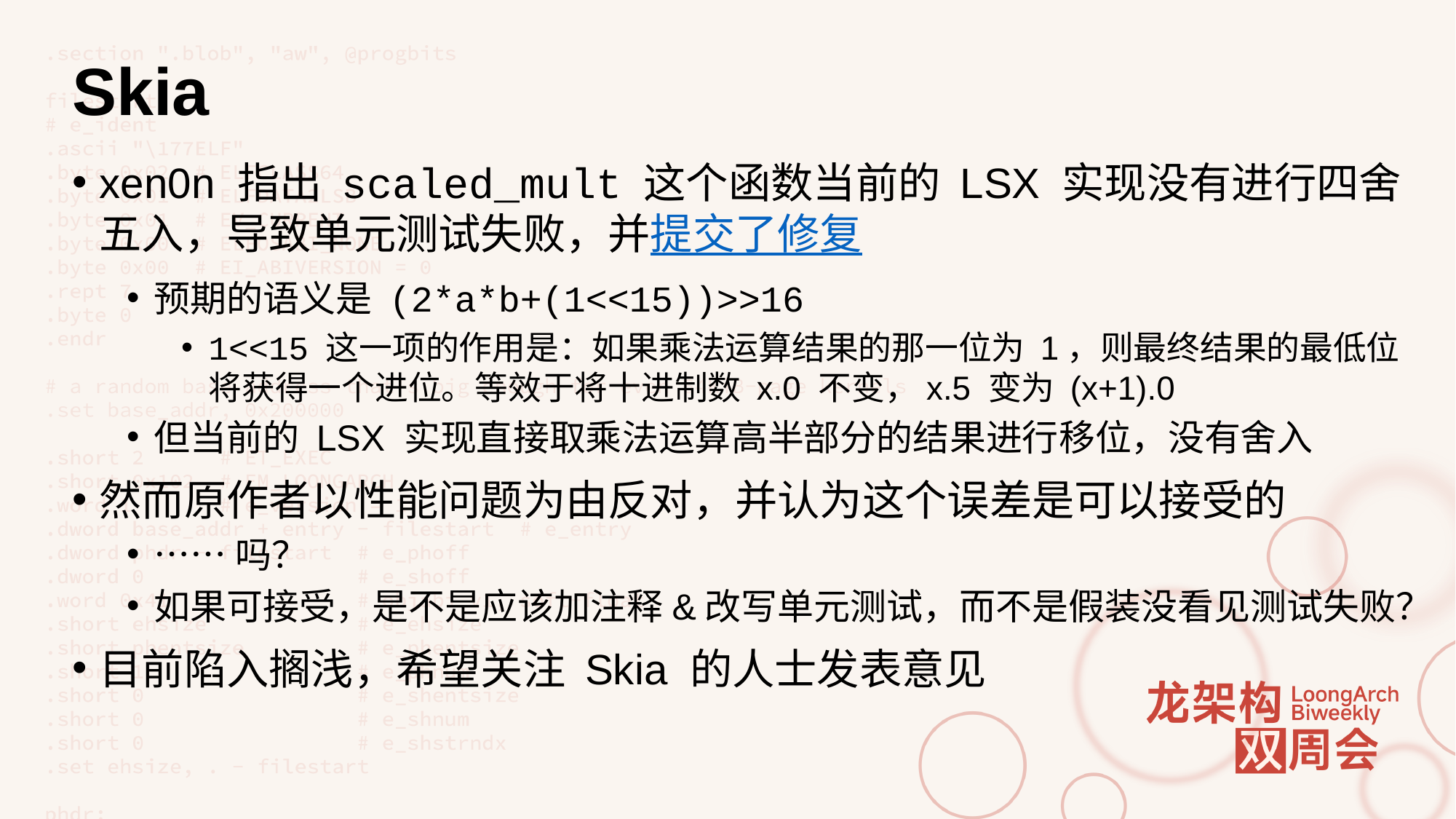

# Skia
xen0n 指出 scaled_mult 这个函数当前的 LSX 实现没有进行四舍五入，导致单元测试失败，并提交了修复
预期的语义是 (2*a*b+(1<<15))>>16
1<<15 这一项的作用是：如果乘法运算结果的那一位为 1，则最终结果的最低位将获得一个进位。等效于将十进制数 x.0 不变，x.5 变为 (x+1).0
但当前的 LSX 实现直接取乘法运算高半部分的结果进行移位，没有舍入
然而原作者以性能问题为由反对，并认为这个误差是可以接受的
……吗？
如果可接受，是不是应该加注释&改写单元测试，而不是假装没看见测试失败？
目前陷入搁浅，希望关注 Skia 的人士发表意见